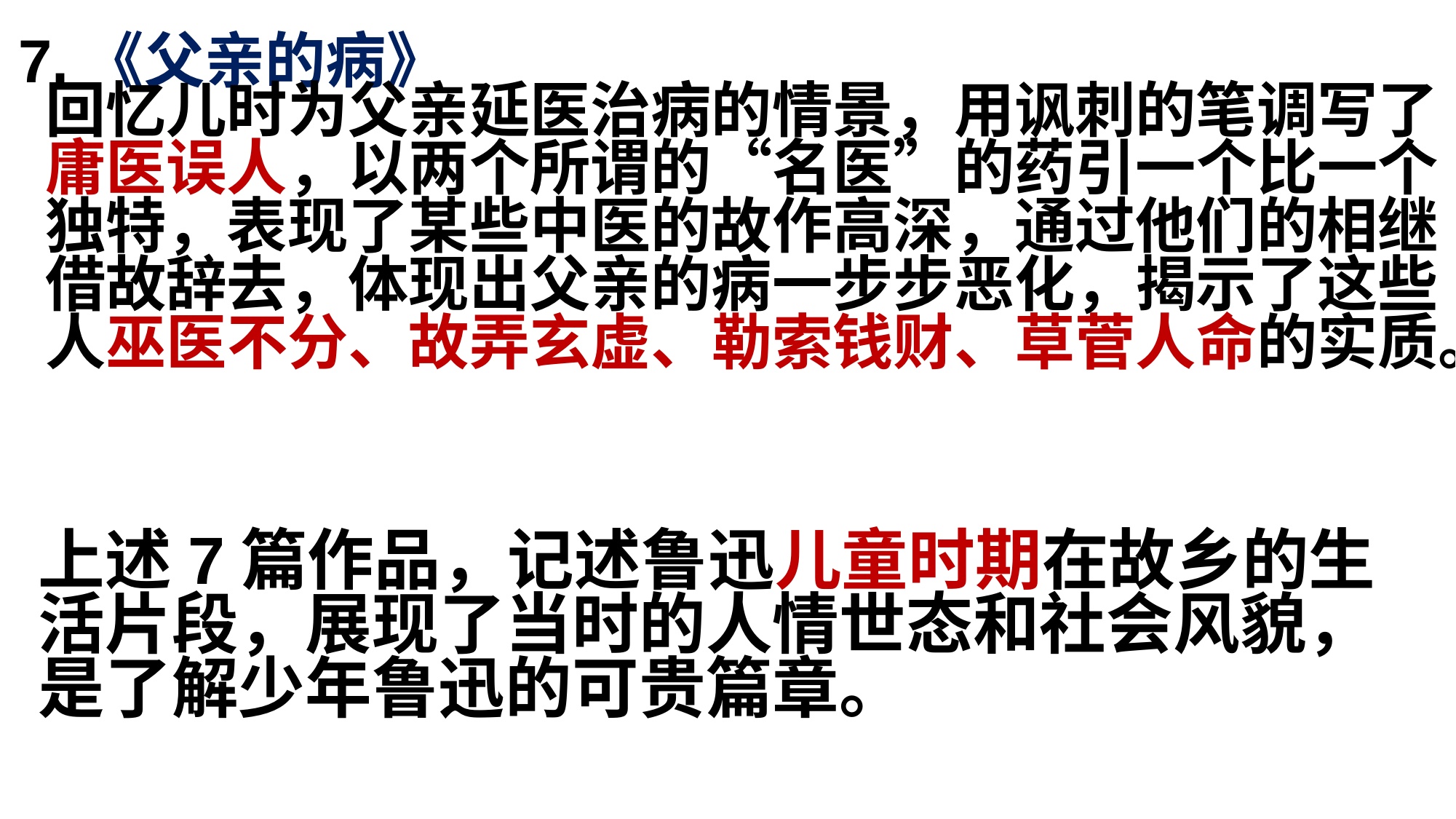

7.《父亲的病》

回忆儿时为父亲延医治病的情景，用讽刺的笔调写了庸医误人，以两个所谓的“名医”的药引一个比一个独特，表现了某些中医的故作高深，通过他们的相继借故辞去，体现出父亲的病一步步恶化，揭示了这些人巫医不分、故弄玄虚、勒索钱财、草菅人命的实质。
上述7篇作品，记述鲁迅儿童时期在故乡的生活片段，展现了当时的人情世态和社会风貌，是了解少年鲁迅的可贵篇章。